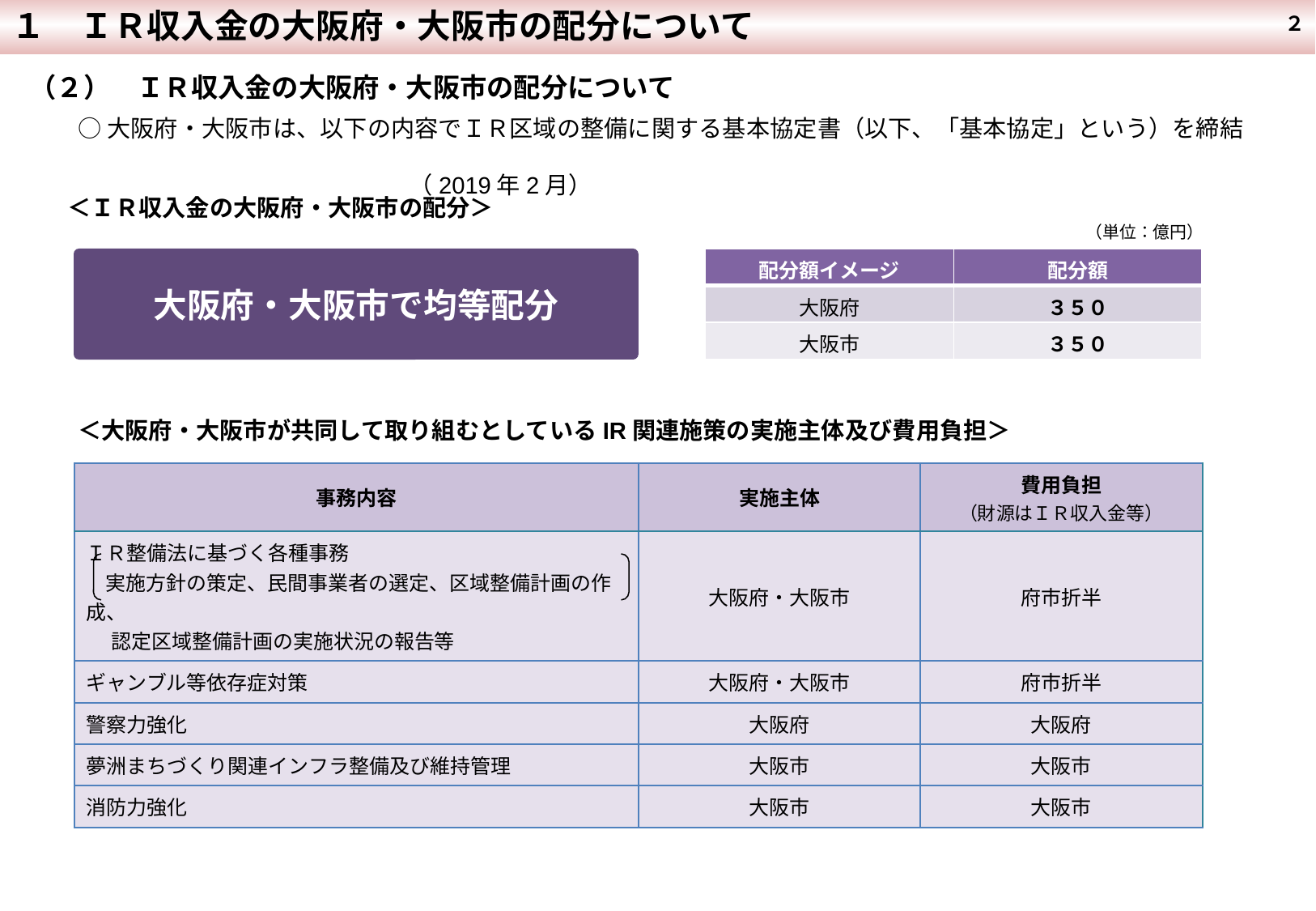

１　ＩＲ収入金の大阪府・大阪市の配分について
２
（２）　ＩＲ収入金の大阪府・大阪市の配分について
○大阪府・大阪市は、以下の内容でＩＲ区域の整備に関する基本協定書（以下、「基本協定」という）を締結
　　　　　　　　　　　　　　　　　　　　　　　　　　　　　　　　　　　　　　　　　　　　　　　　　　　　　　　　　　　　　　　（2019年2月）
＜ＩＲ収入金の大阪府・大阪市の配分＞
（単位：億円）
大阪府・大阪市で均等配分
| 配分額イメージ | 配分額 |
| --- | --- |
| 大阪府 | ３５０ |
| 大阪市 | ３５０ |
＜大阪府・大阪市が共同して取り組むとしているIR関連施策の実施主体及び費用負担＞
| 事務内容 | 実施主体 | 費用負担 （財源はＩＲ収入金等） |
| --- | --- | --- |
| ＩＲ整備法に基づく各種事務 実施方針の策定、民間事業者の選定、区域整備計画の作成、 　 認定区域整備計画の実施状況の報告等 | 大阪府・大阪市 | 府市折半 |
| ギャンブル等依存症対策 | 大阪府・大阪市 | 府市折半 |
| 警察力強化 | 大阪府 | 大阪府 |
| 夢洲まちづくり関連インフラ整備及び維持管理 | 大阪市 | 大阪市 |
| 消防力強化 | 大阪市 | 大阪市 |